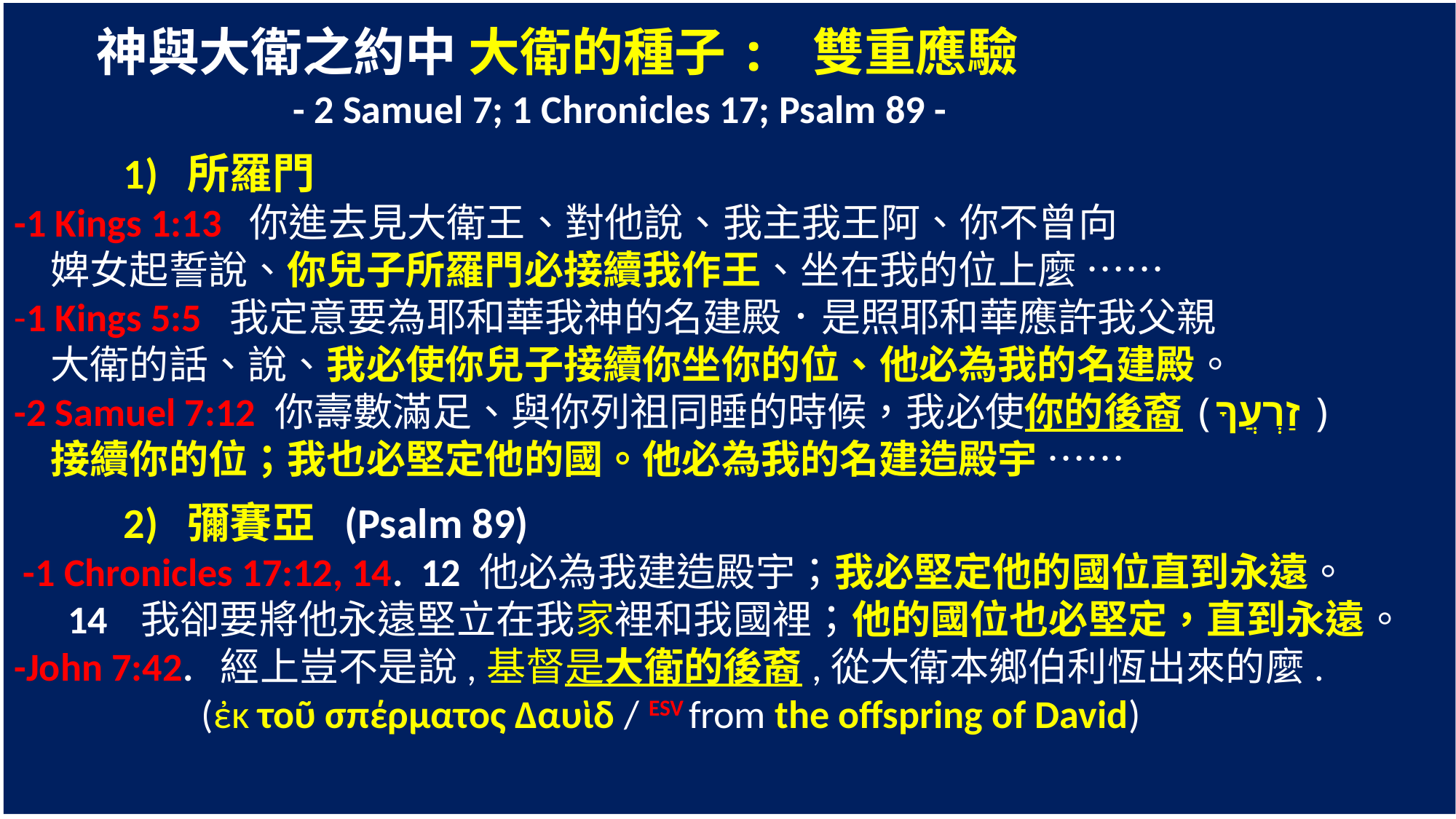

神與大衛之約中 大衛的種子: 雙重應驗
                             - 2 Samuel 7; 1 Chronicles 17; Psalm 89 -

	1)  所羅門
-1 Kings 1:13  你進去見大衛王、對他說、我主我王阿、你不曾向
   婢女起誓說、你兒子所羅門必接續我作王、坐在我的位上麼 ……
-1 Kings 5:5  我定意要為耶和華我神的名建殿．是照耶和華應許我父親
   大衛的話、說、我必使你兒子接續你坐你的位、他必為我的名建殿。
-2 Samuel 7:12 你壽數滿足、與你列祖同睡的時候，我必使你的後裔(‎זַרְעֲךָ )
   接續你的位；我也必堅定他的國。他必為我的名建造殿宇 ……

	2)  彌賽亞  (Psalm 89)
 -1 Chronicles 17:12, 14.  12 他必為我建造殿宇；我必堅定他的國位直到永遠。
      14 我卻要將他永遠堅立在我家裡和我國裡；他的國位也必堅定，直到永遠。
-John 7:42.  經上豈不是說,基督是大衛的後裔,從大衛本鄉伯利恆出來的麼.
                     (ἐκ τοῦ σπέρματος Δαυὶδ / ESV from the offspring of David)